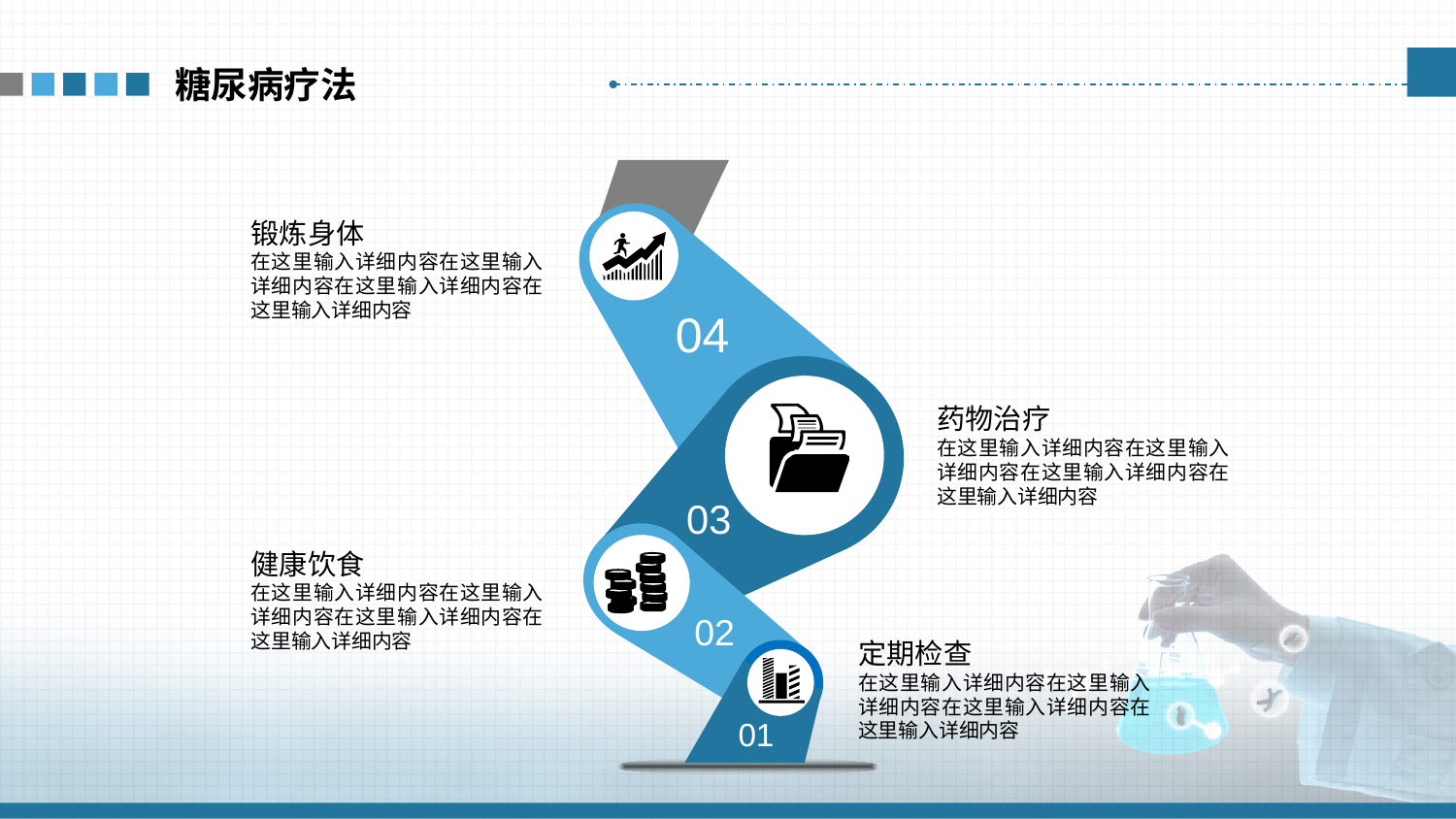

糖尿病疗法

04
锻炼身体
在这里输入详细内容在这里输入详细内容在这里输入详细内容在这里输入详细内容

03

药物治疗
在这里输入详细内容在这里输入详细内容在这里输入详细内容在这里输入详细内容

02
健康饮食
在这里输入详细内容在这里输入详细内容在这里输入详细内容在这里输入详细内容

01
定期检查
在这里输入详细内容在这里输入详细内容在这里输入详细内容在这里输入详细内容